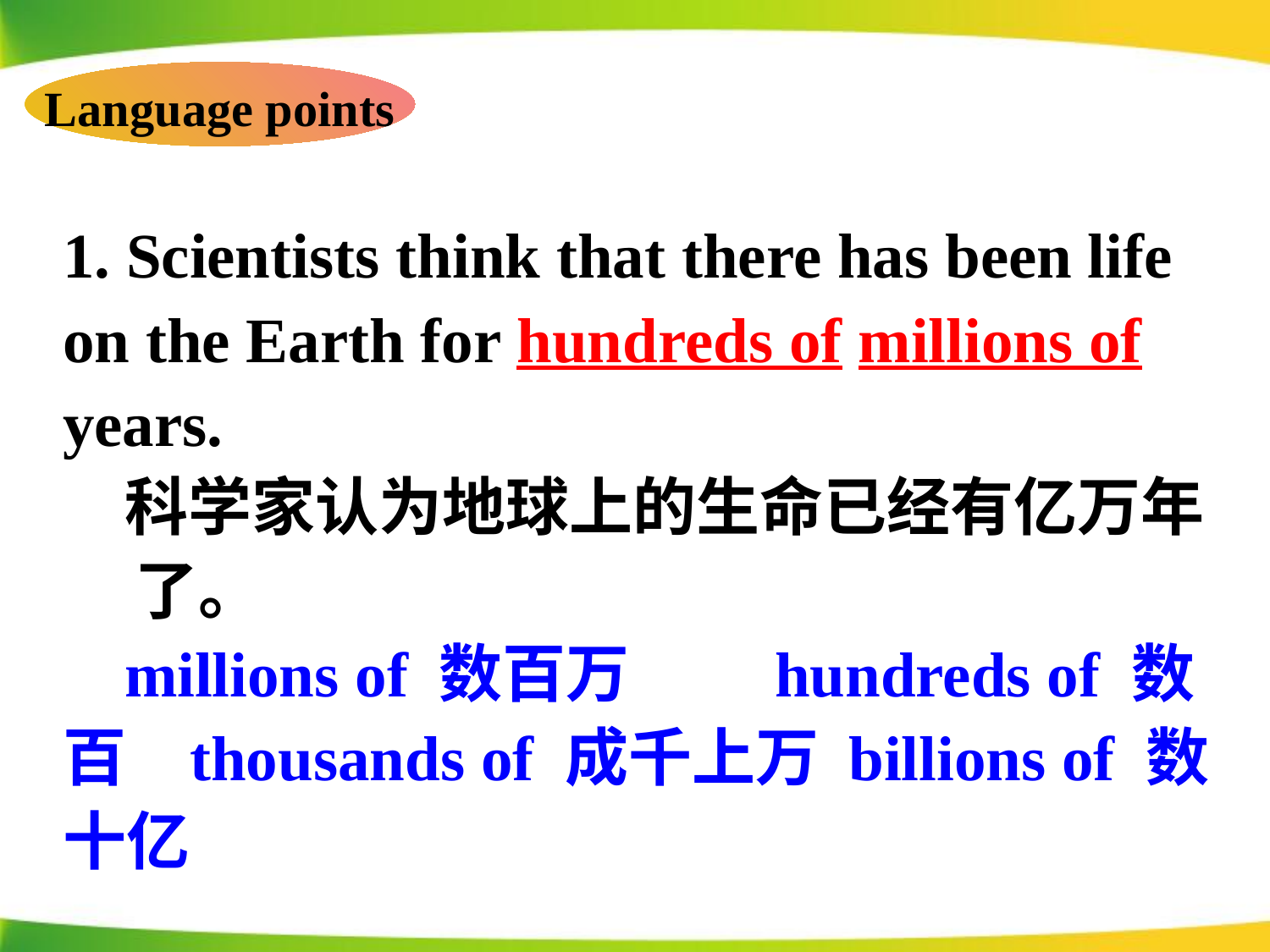

Language points
1. Scientists think that there has been life 	on the Earth for hundreds of millions of 	years.
	科学家认为地球上的生命已经有亿万年
    了。
	millions of 数百万         hundreds of 数百	thousands of 成千上万 billions of 数十亿